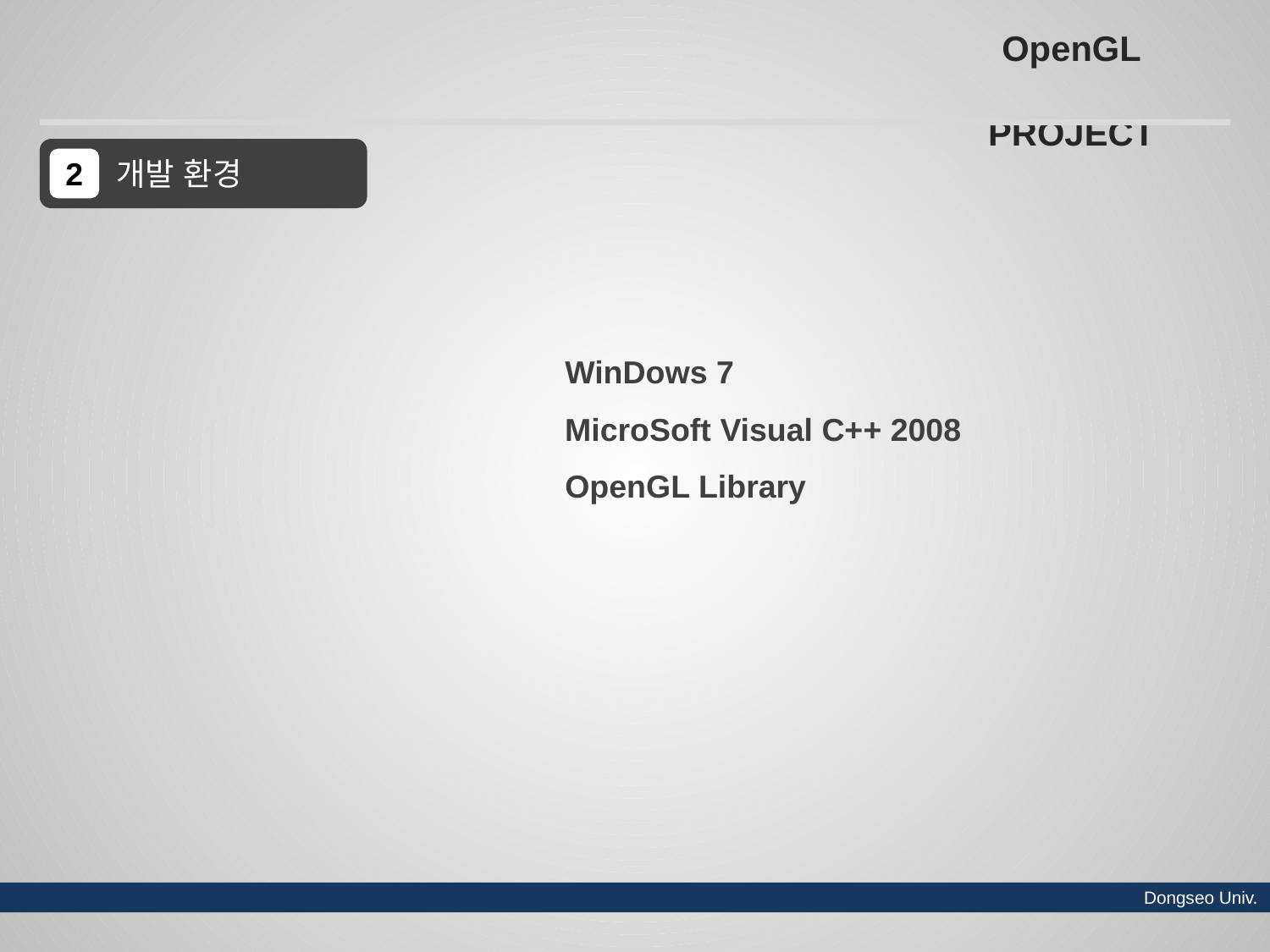

OpenGL
               PROJECT

      개발 환경
2
   WinDows 7
   MicroSoft Visual C++ 2008
   OpenGL Library

 Dongseo Univ.